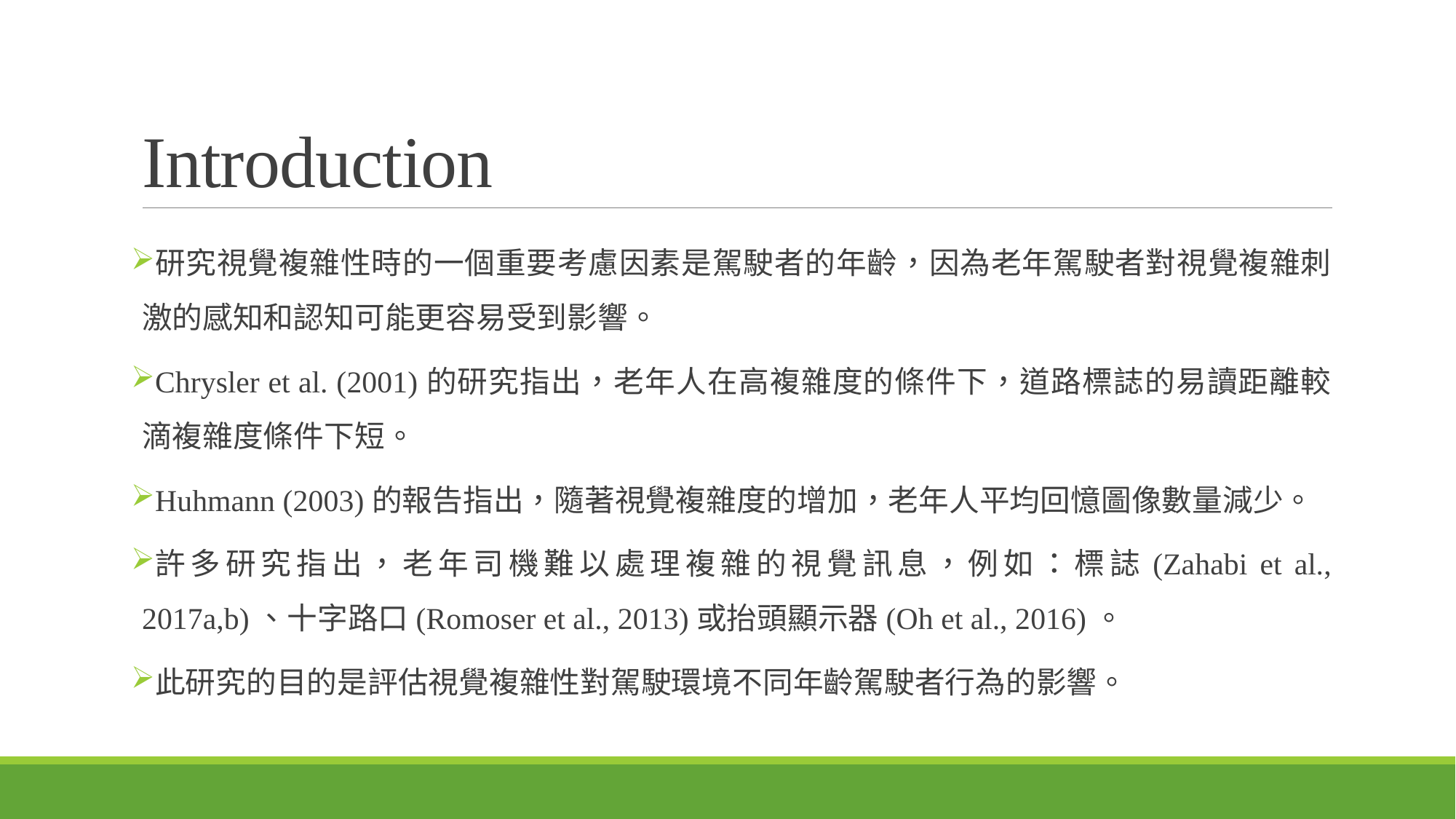

# Introduction
研究視覺複雜性時的一個重要考慮因素是駕駛者的年齡，因為老年駕駛者對視覺複雜刺激的感知和認知可能更容易受到影響。
Chrysler et al. (2001)的研究指出，老年人在高複雜度的條件下，道路標誌的易讀距離較滴複雜度條件下短。
Huhmann (2003)的報告指出，隨著視覺複雜度的增加，老年人平均回憶圖像數量減少。
許多研究指出，老年司機難以處理複雜的視覺訊息，例如：標誌(Zahabi et al., 2017a,b)、十字路口(Romoser et al., 2013)或抬頭顯示器(Oh et al., 2016)。
此研究的目的是評估視覺複雜性對駕駛環境不同年齡駕駛者行為的影響。